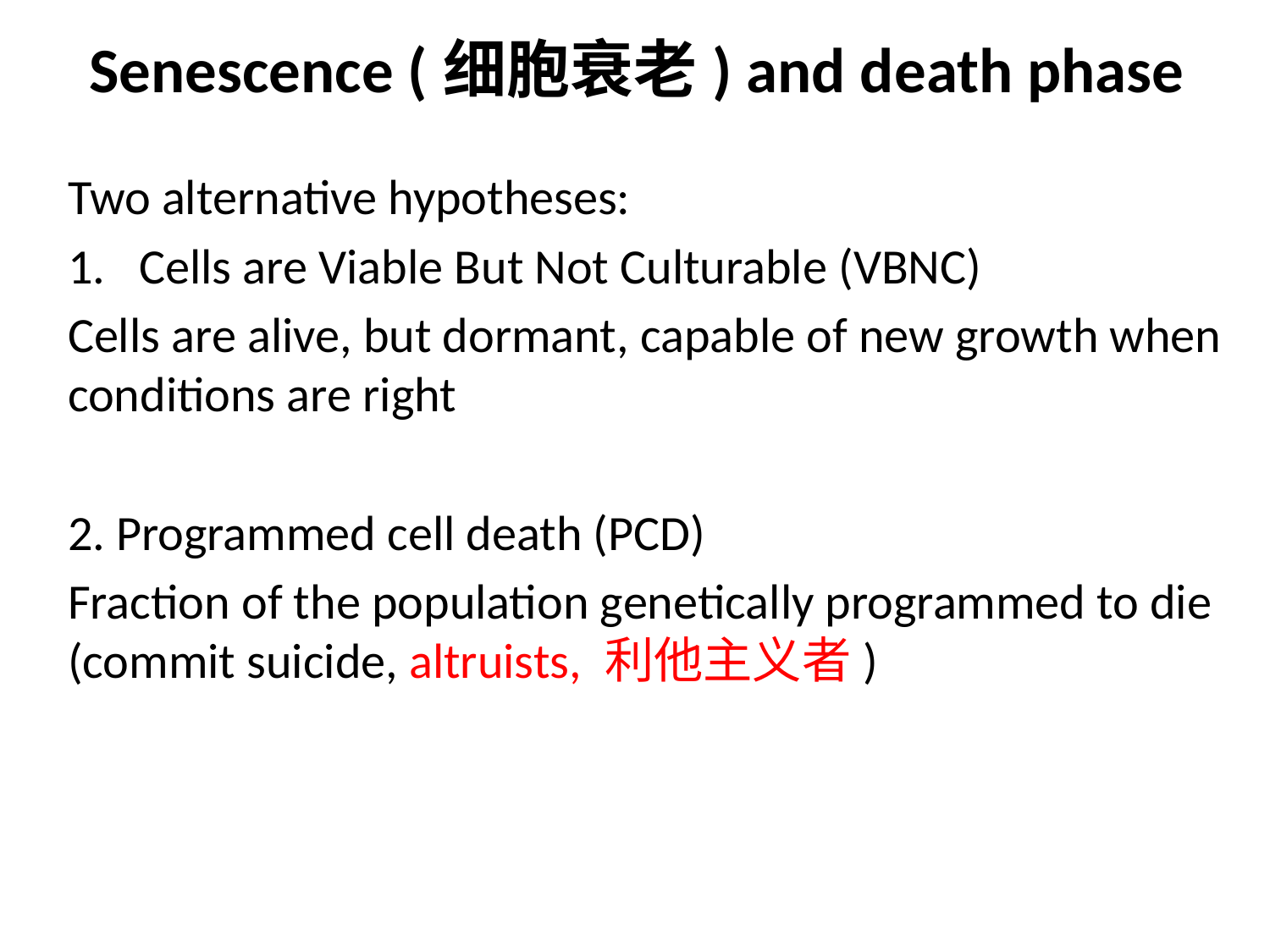

# Senescence (细胞衰老) and death phase
Two alternative hypotheses:
Cells are Viable But Not Culturable (VBNC)
Cells are alive, but dormant, capable of new growth when conditions are right

2. Programmed cell death (PCD)
Fraction of the population genetically programmed to die (commit suicide, altruists, 利他主义者)